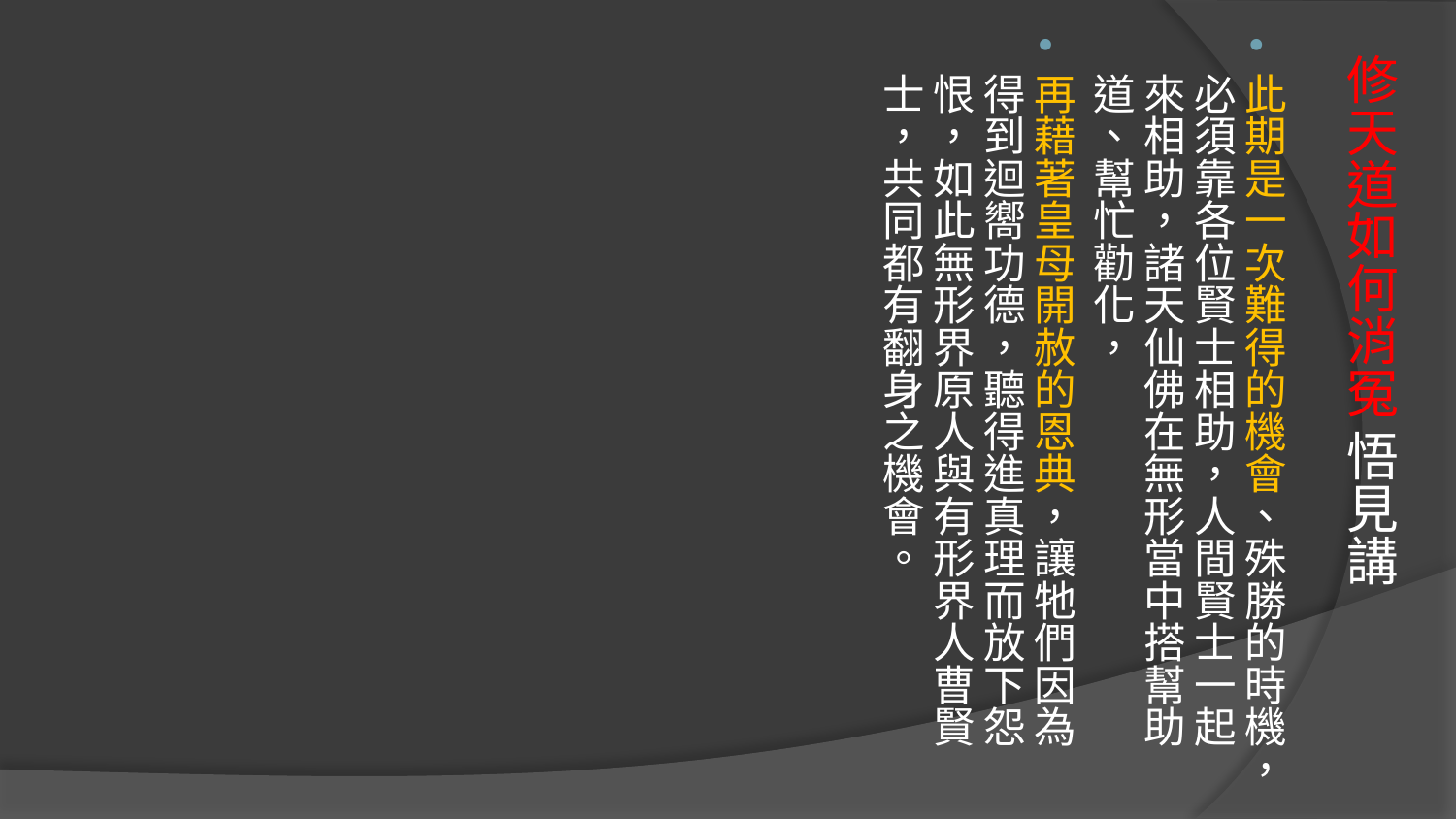

此期是一次難得的機會、殊勝的時機，必須靠各位賢士相助，人間賢士一起來相助，諸天仙佛在無形當中搭幫助道、幫忙勸化，
再藉著皇母開赦的恩典，讓牠們因為得到迴嚮功德，聽得進真理而放下怨恨，如此無形界原人與有形界人曹賢士，共同都有翻身之機會。

# 修天道如何消冤 悟見講